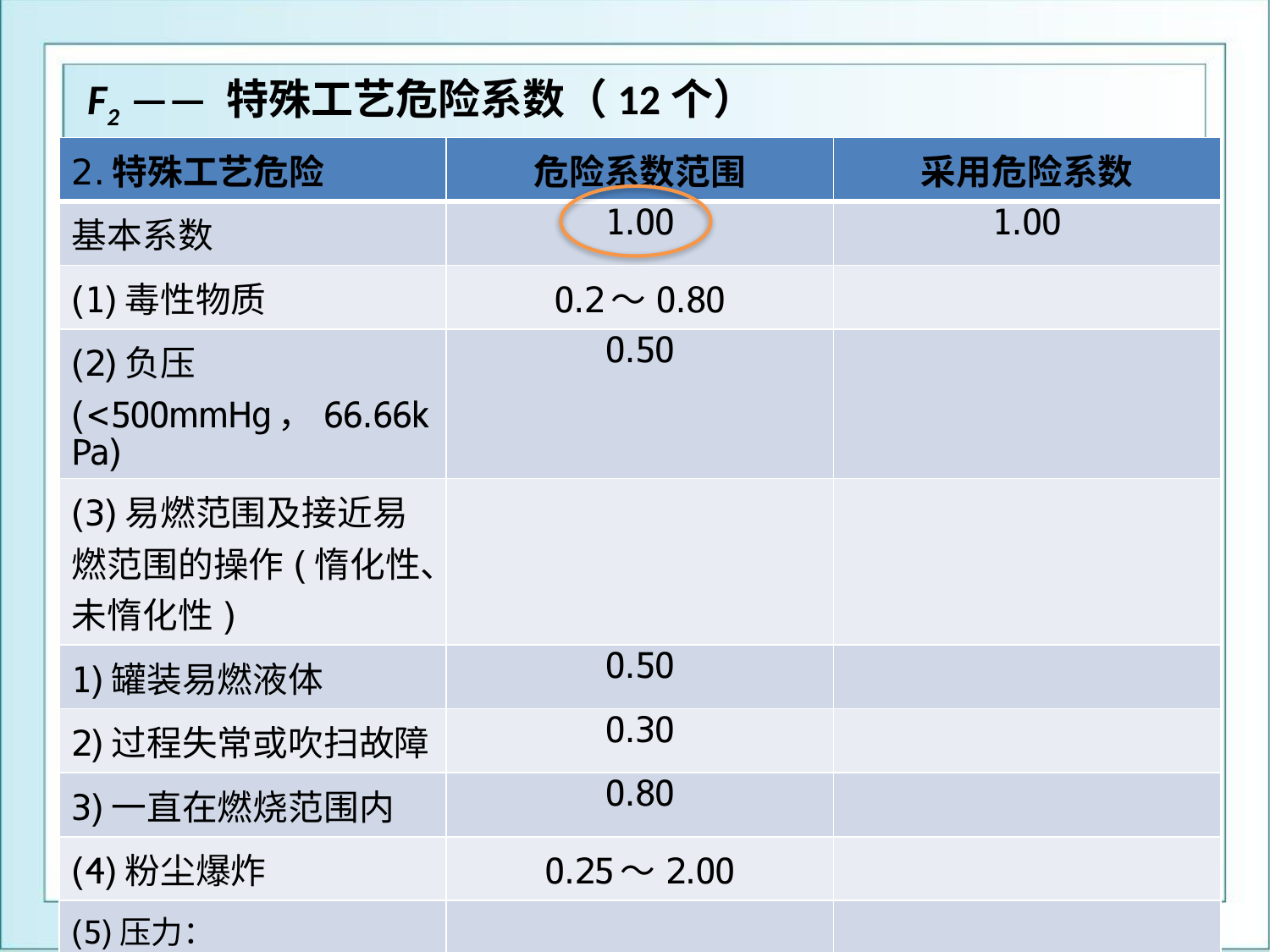

F2  —— 特殊工艺危险系数（12个）
| 2.特殊工艺危险 | 危险系数范围 | 采用危险系数 |
| --- | --- | --- |
| 基本系数 | 1.00 | 1.00 |
| (1)毒性物质 | 0.2～0.80 |  |
| (2)负压(<500mmHg，66.66kPa) | 0.50 |  |
| (3)易燃范围及接近易燃范围的操作(惰化性、未惰化性) |  |  |
| 1)罐装易燃液体 | 0.50 |  |
| 2)过程失常或吹扫故障 | 0.30 |  |
| 3)一直在燃烧范围内 | 0.80 |  |
| (4)粉尘爆炸 | 0.25～2.00 |  |
| (5)压力： 操作压力(绝对压力)(kPa) 释放压力(绝对压力)(kPa) |  |  |